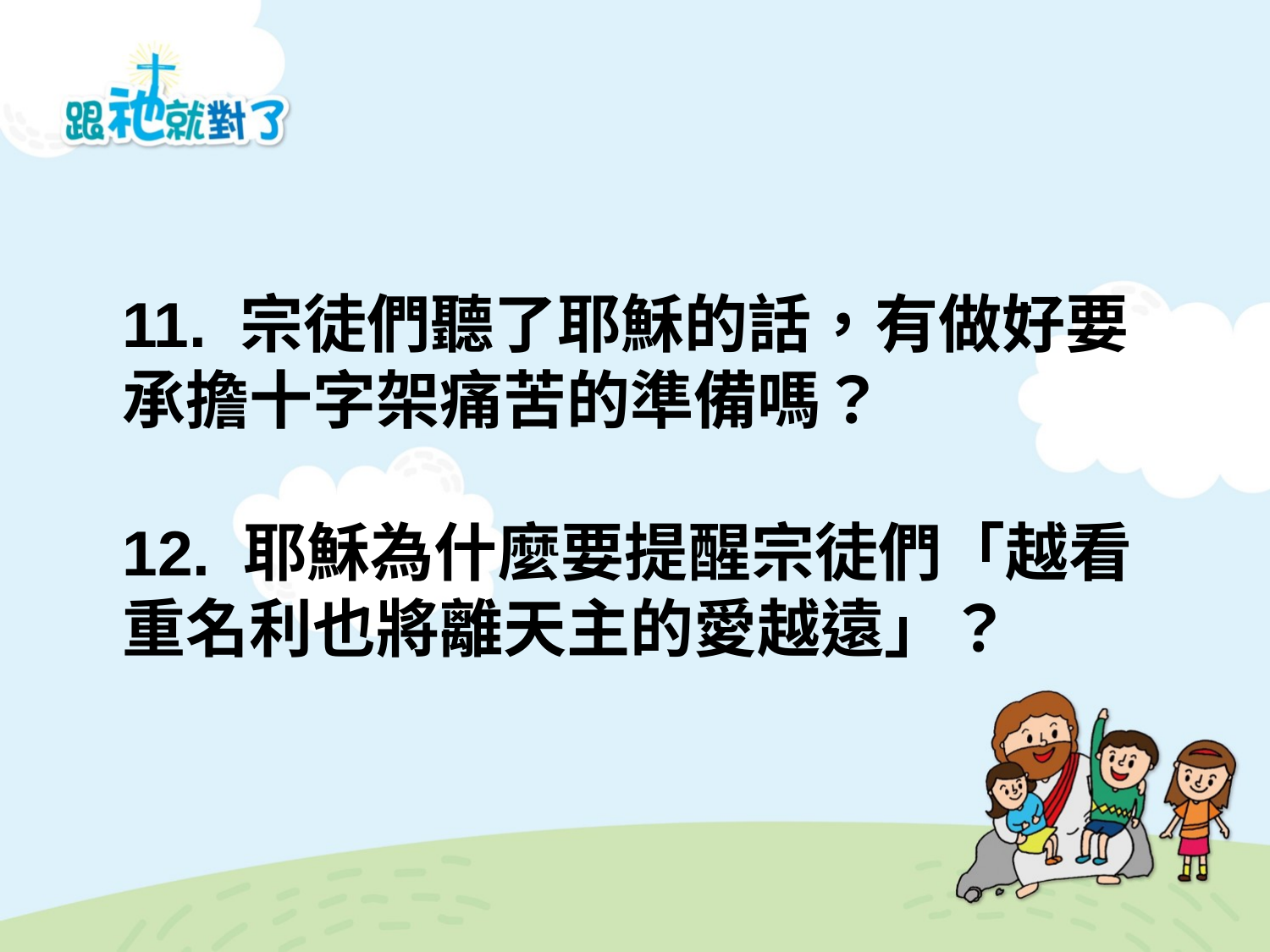

11. 宗徒們聽了耶穌的話，有做好要承擔十字架痛苦的準備嗎？

12. 耶穌為什麼要提醒宗徒們「越看重名利也將離天主的愛越遠」？